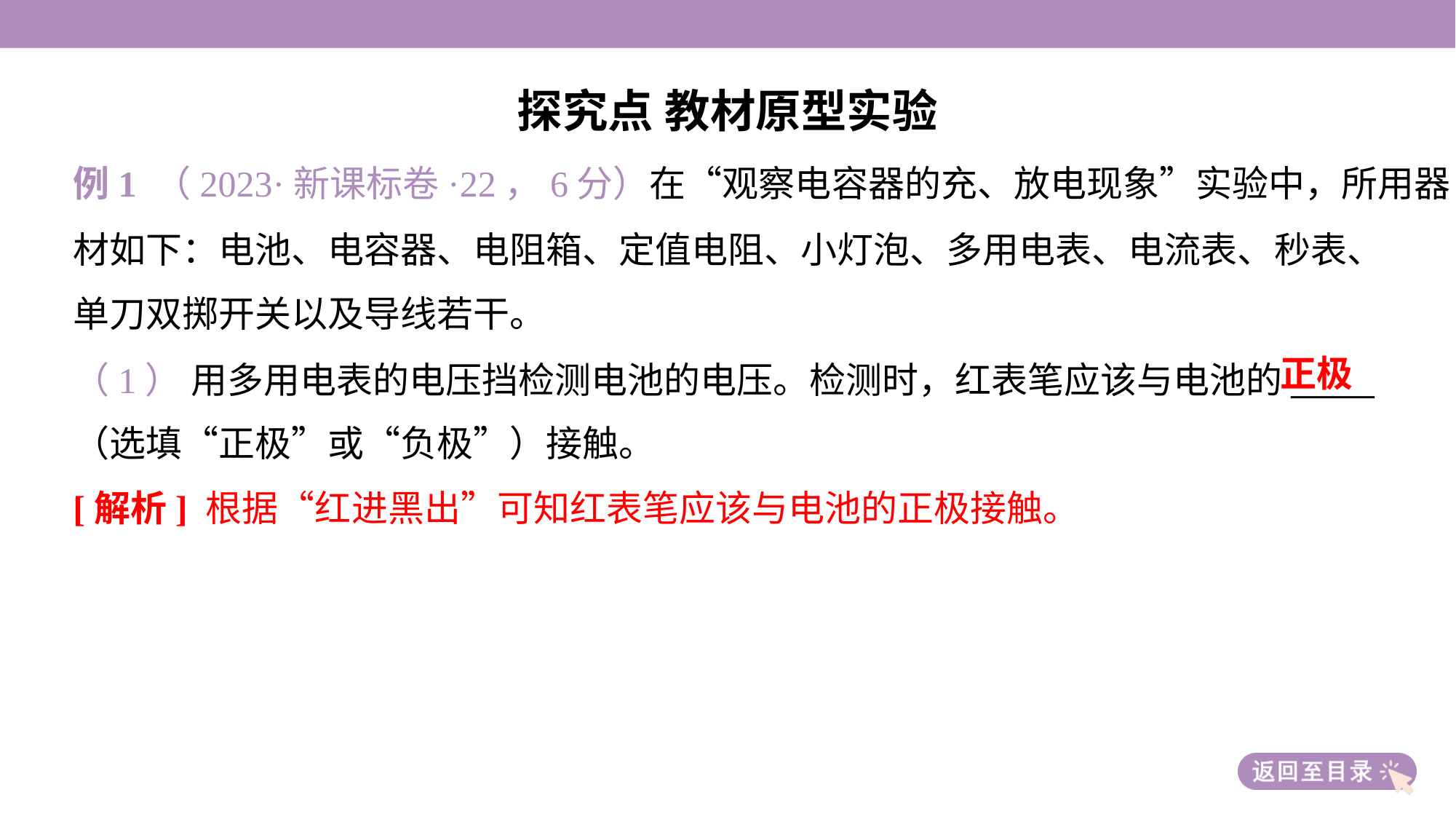

探究点 教材原型实验
例1 （2023·新课标卷·22，6分）在“观察电容器的充、放电现象”实验中，所用器
材如下：电池、电容器、电阻箱、定值电阻、小灯泡、多用电表、电流表、秒表、
单刀双掷开关以及导线若干。
正极
（1） 用多用电表的电压挡检测电池的电压。检测时，红表笔应该与电池的_____
（选填“正极”或“负极”）接触。
[解析] 根据“红进黑出”可知红表笔应该与电池的正极接触。